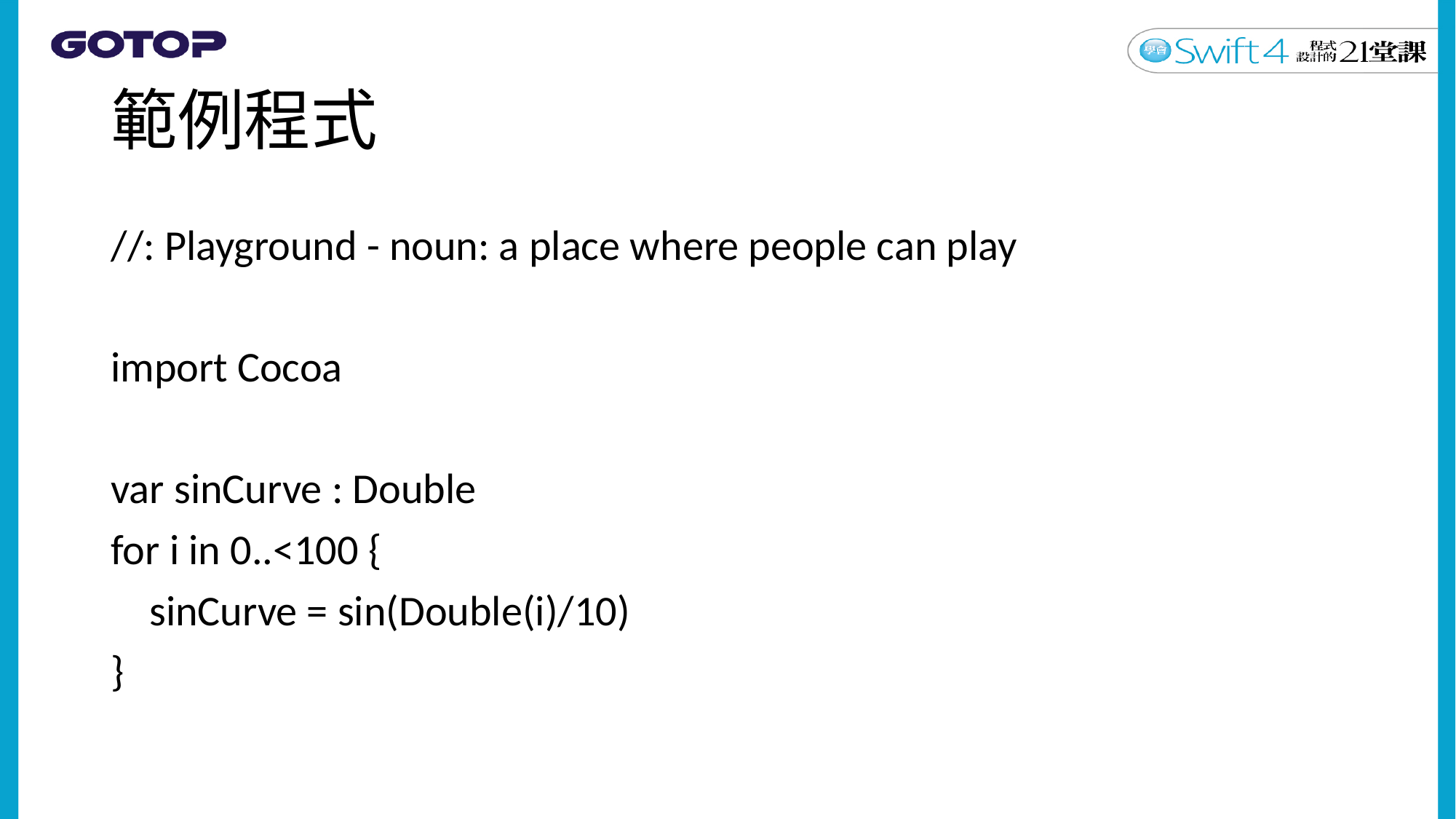

# 範例程式
//: Playground - noun: a place where people can play

import Cocoa

var sinCurve : Double
for i in 0..<100 {
    sinCurve = sin(Double(i)/10)
}